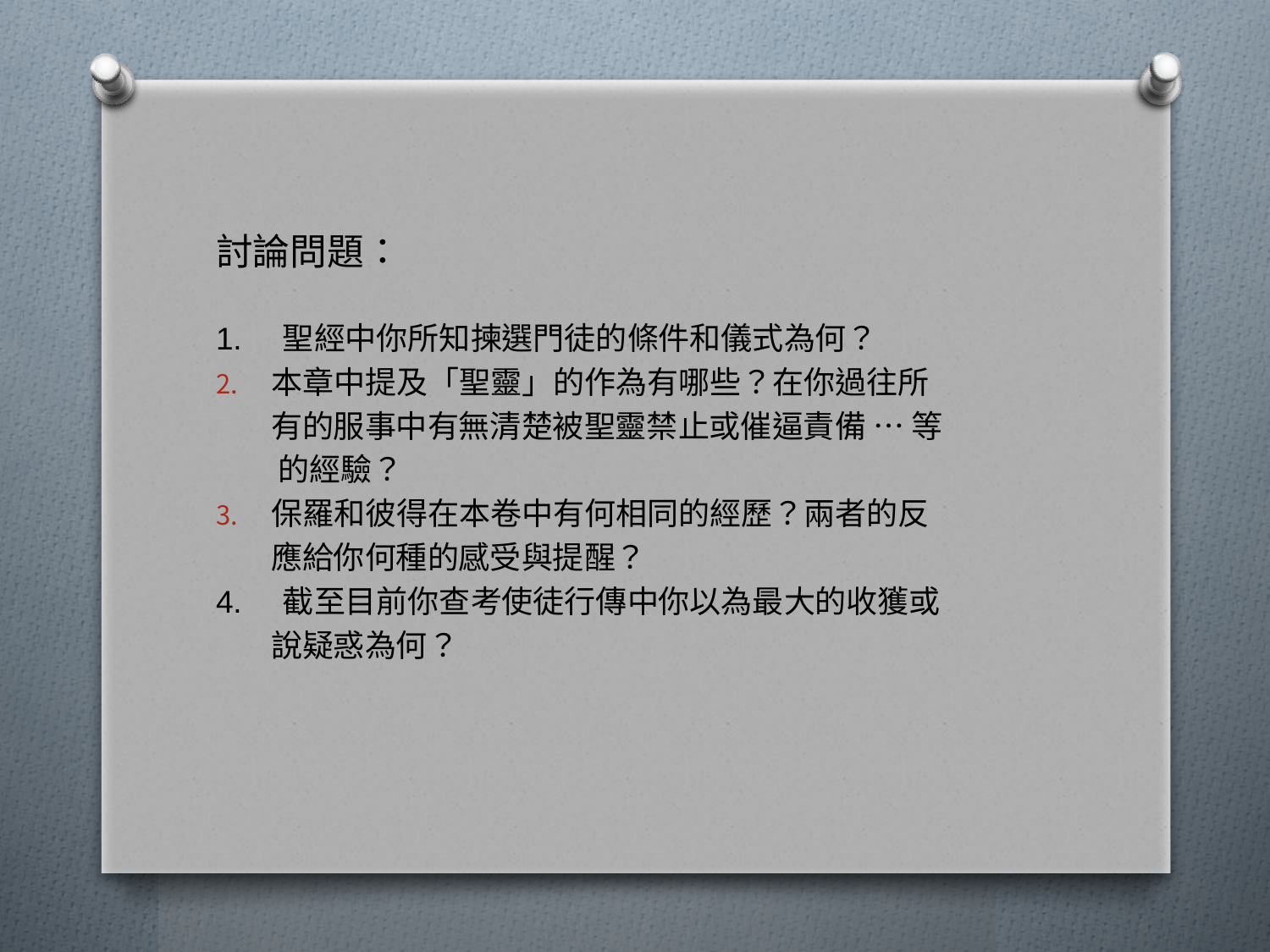

討論問題：

1.    聖經中你所知揀選門徒的條件和儀式為何？
本章中提及「聖靈」的作為有哪些？在你過往所
       有的服事中有無清楚被聖靈禁止或催逼責備 … 等
        的經驗？
保羅和彼得在本卷中有何相同的經歷？兩者的反
       應給你何種的感受與提醒？
4.    截至目前你查考使徒行傳中你以為最大的收獲或
       說疑惑為何？